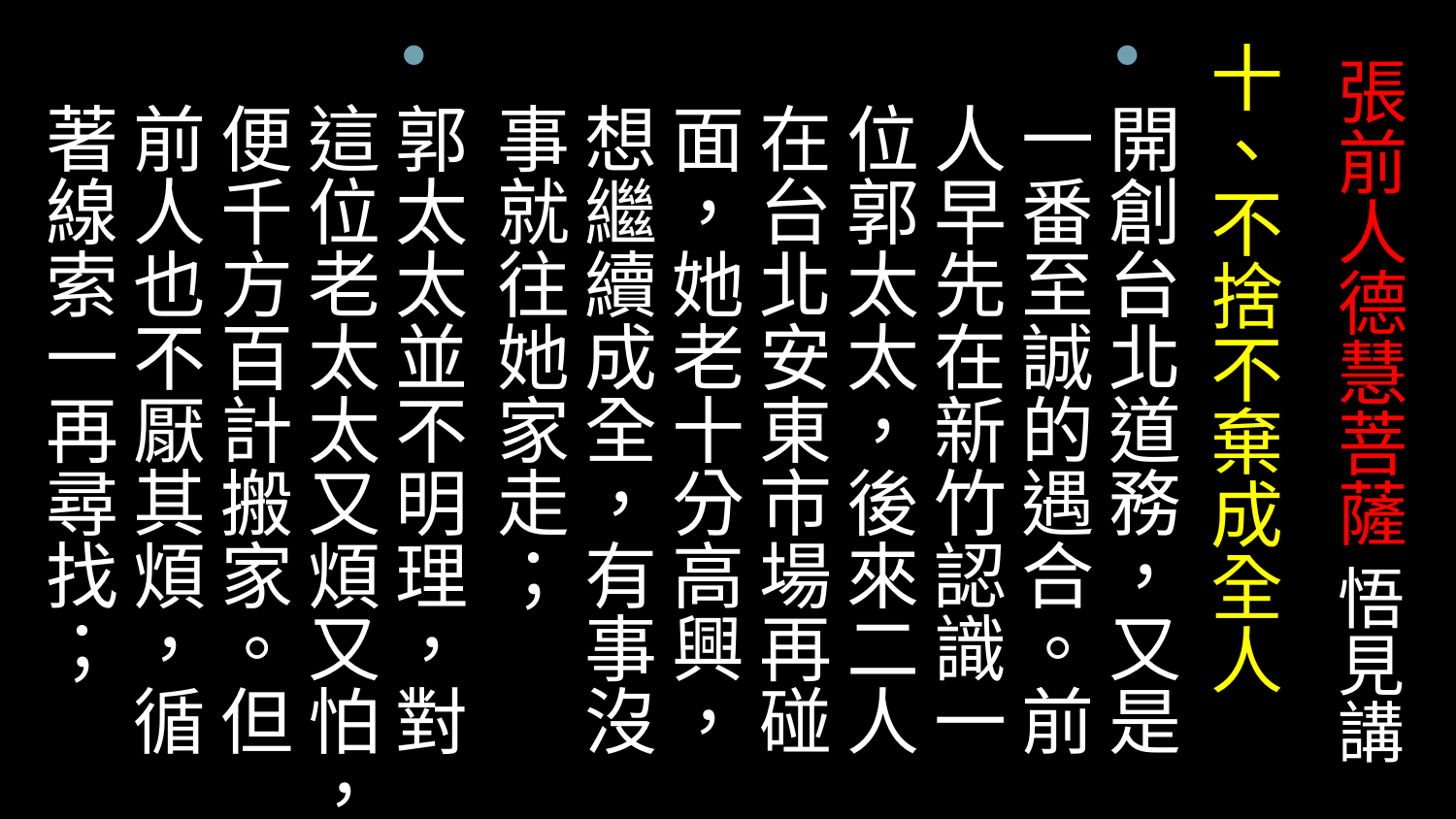

十、不捨不棄成全人
開創台北道務，又是一番至誠的遇合。前人早先在新竹認識一位郭太太，後來二人在台北安東市場再碰面，她老十分高興，想繼續成全，有事沒事就往她家走；
郭太太並不明理，對這位老太太又煩又怕，便千方百計搬家。但前人也不厭其煩，循著線索一再尋找；
# 張前人德慧菩薩 悟見講